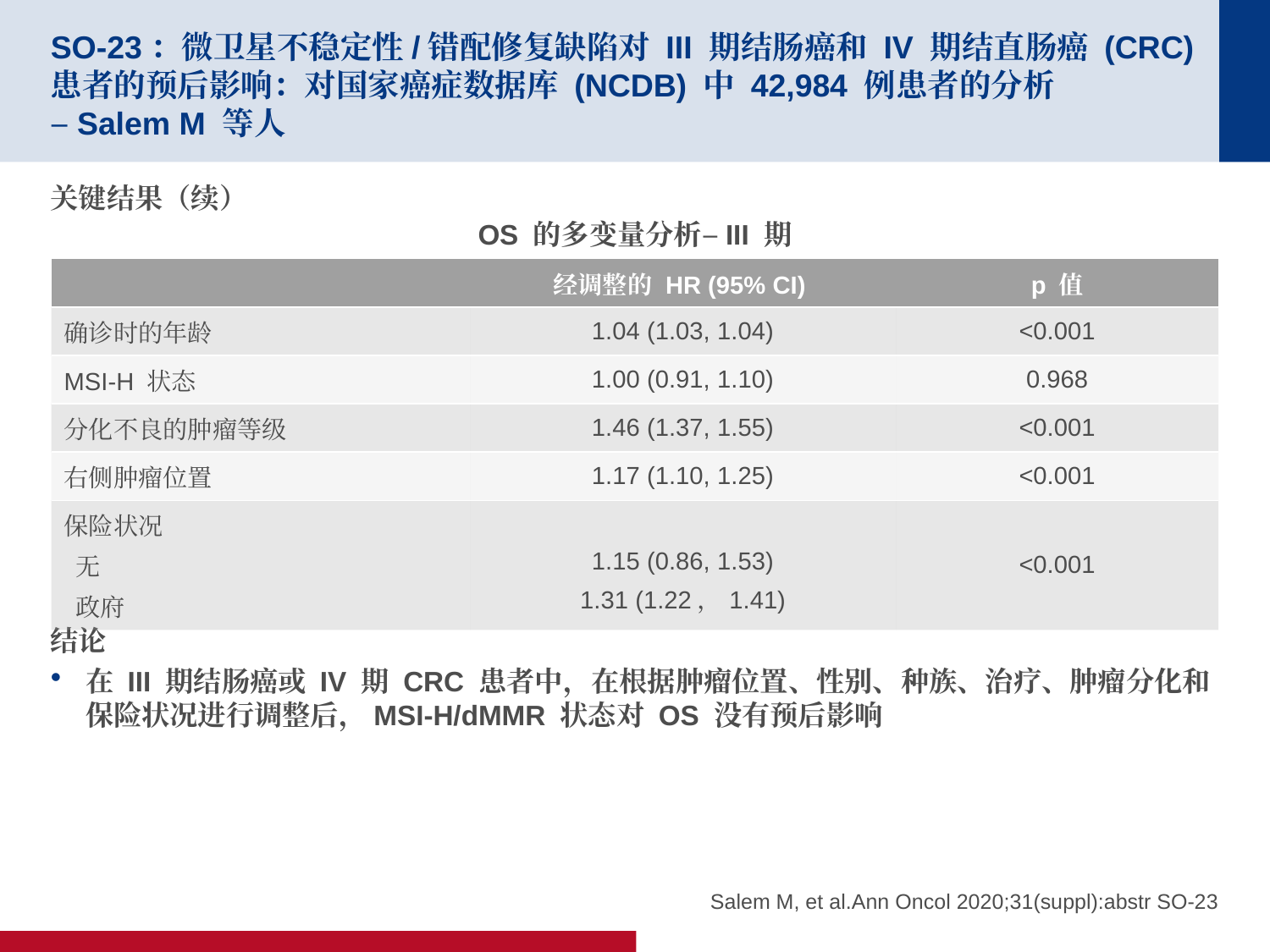

# SO-23：微卫星不稳定性/错配修复缺陷对 III 期结肠癌和 IV 期结直肠癌 (CRC) 患者的预后影响：对国家癌症数据库 (NCDB) 中 42,984 例患者的分析 –Salem M 等人
关键结果（续）
结论
在 III 期结肠癌或 IV 期 CRC 患者中，在根据肿瘤位置、性别、种族、治疗、肿瘤分化和保险状况进行调整后，MSI-H/dMMR 状态对 OS 没有预后影响
OS 的多变量分析–III 期
|  | 经调整的 HR (95% CI) | p 值 |
| --- | --- | --- |
| 确诊时的年龄 | 1.04 (1.03, 1.04) | <0.001 |
| MSI-H 状态 | 1.00 (0.91, 1.10) | 0.968 |
| 分化不良的肿瘤等级 | 1.46 (1.37, 1.55) | <0.001 |
| 右侧肿瘤位置 | 1.17 (1.10, 1.25) | <0.001 |
| 保险状况 无 政府 | 1.15 (0.86, 1.53) 1.31 (1.22，1.41) | <0.001 |
Salem M, et al.Ann Oncol 2020;31(suppl):abstr SO-23